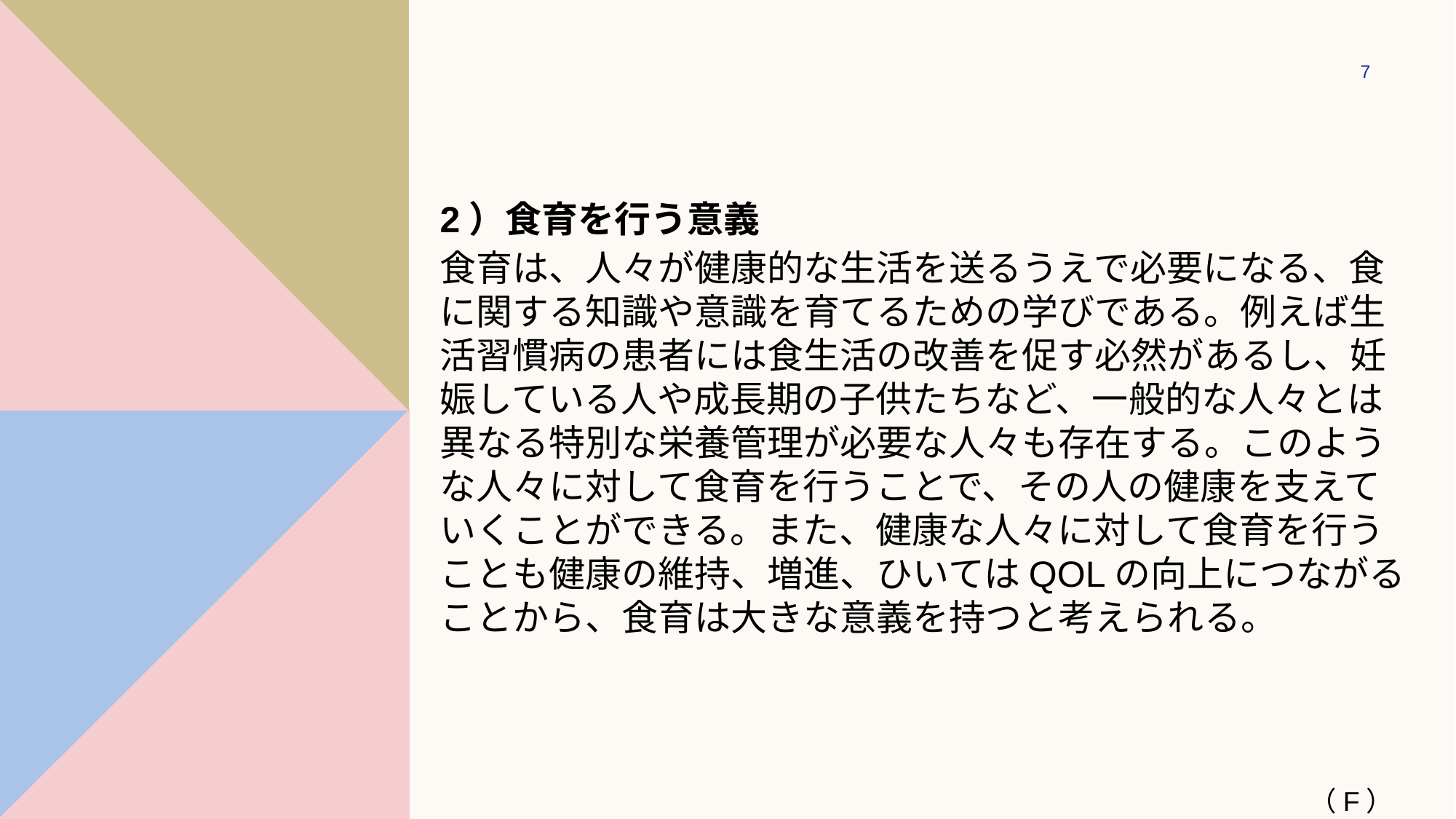

7
2）食育を行う意義
食育は、人々が健康的な生活を送るうえで必要になる、食に関する知識や意識を育てるための学びである。例えば生活習慣病の患者には食生活の改善を促す必然があるし、妊娠している人や成長期の子供たちなど、一般的な人々とは異なる特別な栄養管理が必要な人々も存在する。このような人々に対して食育を行うことで、その人の健康を支えていくことができる。また、健康な人々に対して食育を行うことも健康の維持、増進、ひいてはQOLの向上につながることから、食育は大きな意義を持つと考えられる。
（F）